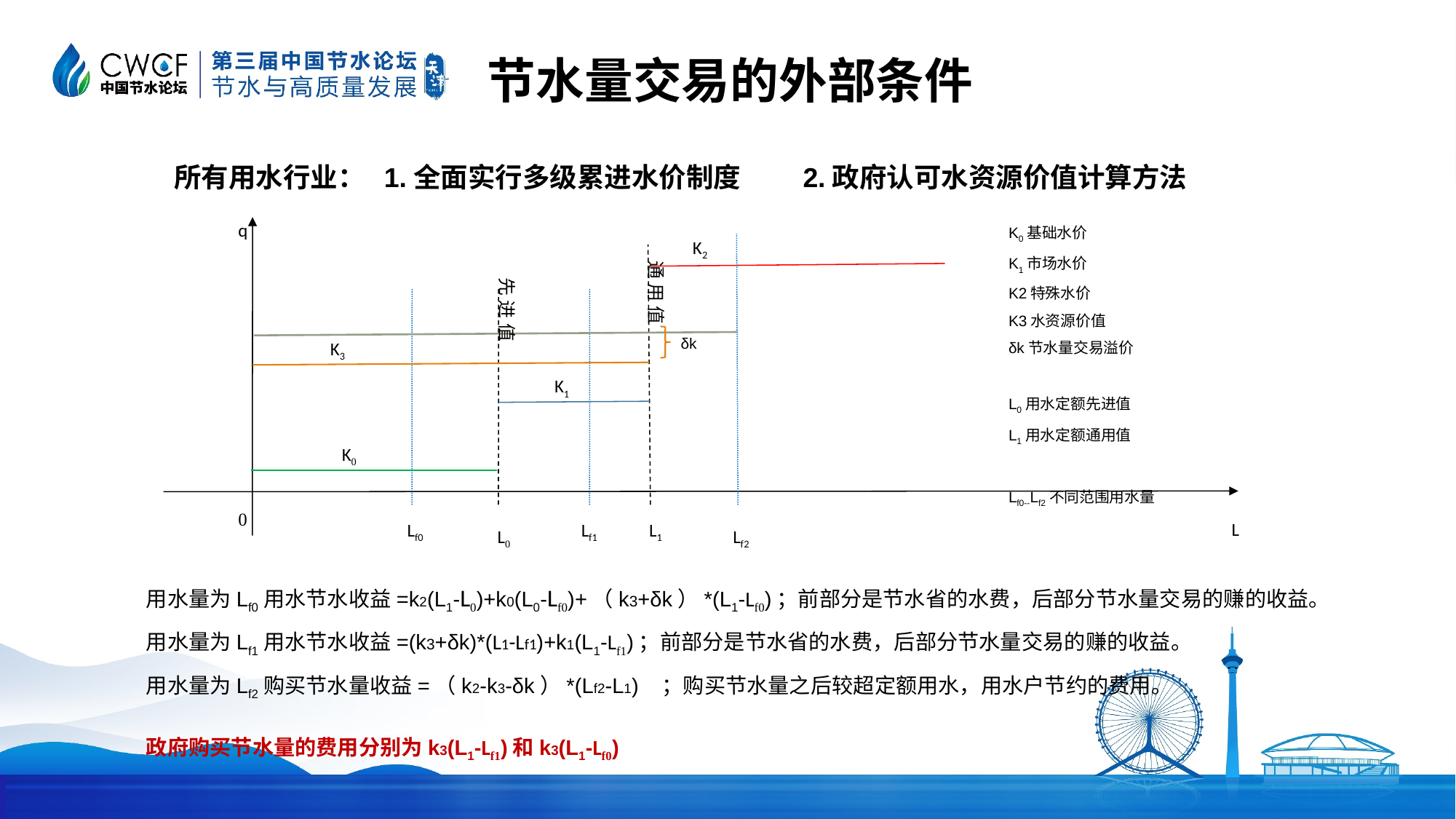

节水量交易的外部条件
所有用水行业：  1.全面实行多级累进水价制度         2.政府认可水资源价值计算方法
K0基础水价
K1市场水价
K2特殊水价
K3水资源价值
δk节水量交易溢价

L0用水定额先进值
L1用水定额通用值

Lf0--Lf2不同范围用水量
q
K2
K1
K0
0
L
L1
Lf1
Lf0
Lf2
L0
K3

δk
通用值
先进值
用水量为Lf0用水节水收益=k2(L1-L0)+k0(L0-Lf0)+（k3+δk）*(L1-Lf0)；前部分是节水省的水费，后部分节水量交易的赚的收益。
用水量为Lf1用水节水收益=(k3+δk)*(L1-Lf1)+k1(L1-Lf1)；前部分是节水省的水费，后部分节水量交易的赚的收益。
用水量为Lf2购买节水量收益=（k2-k3-δk）*(Lf2-L1)   ；购买节水量之后较超定额用水，用水户节约的费用。
政府购买节水量的费用分别为k3(L1-Lf1)和k3(L1-Lf0)